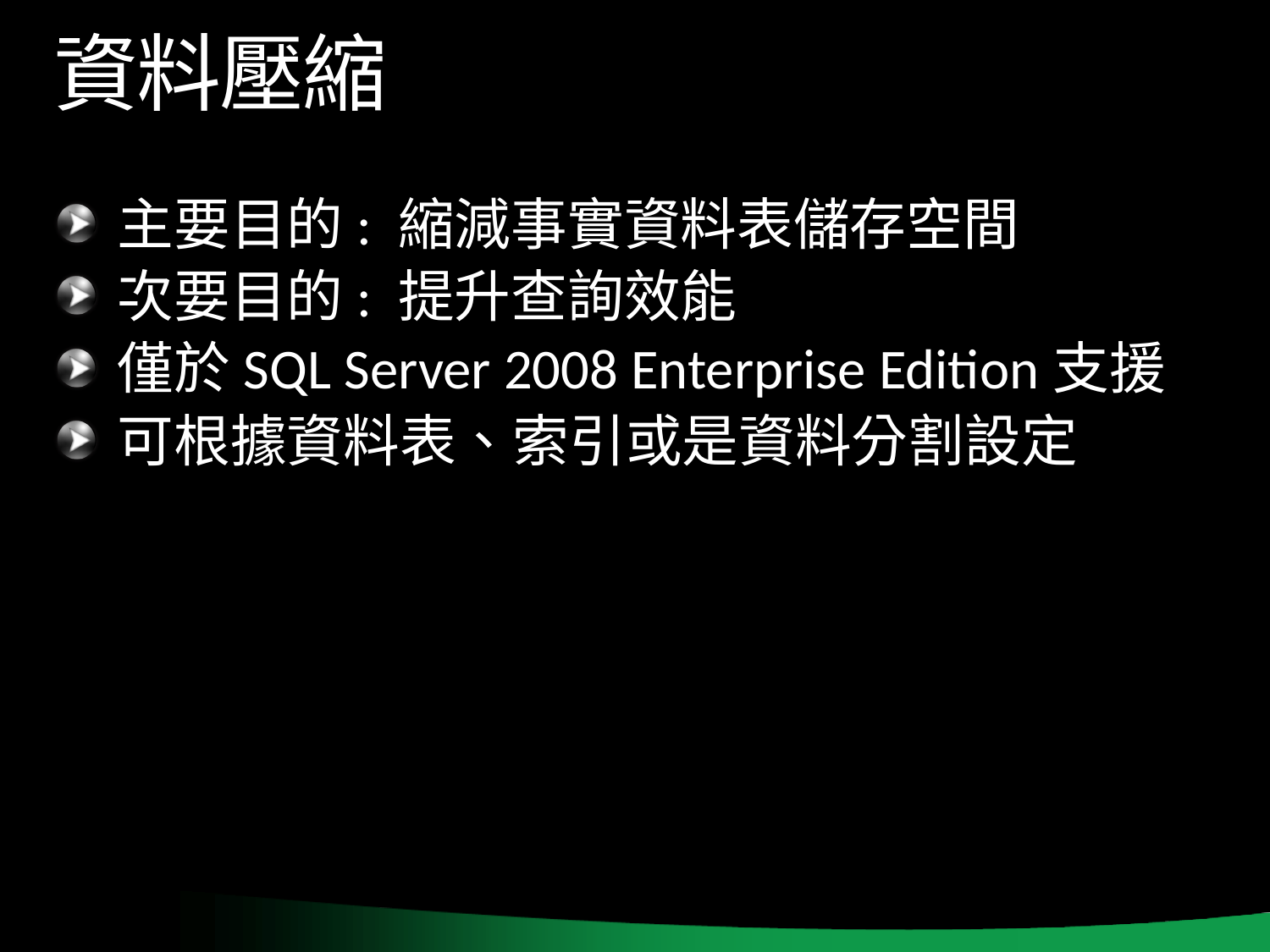

# 資料壓縮
主要目的: 縮減事實資料表儲存空間
次要目的: 提升查詢效能
僅於SQL Server 2008 Enterprise Edition支援
可根據資料表、索引或是資料分割設定